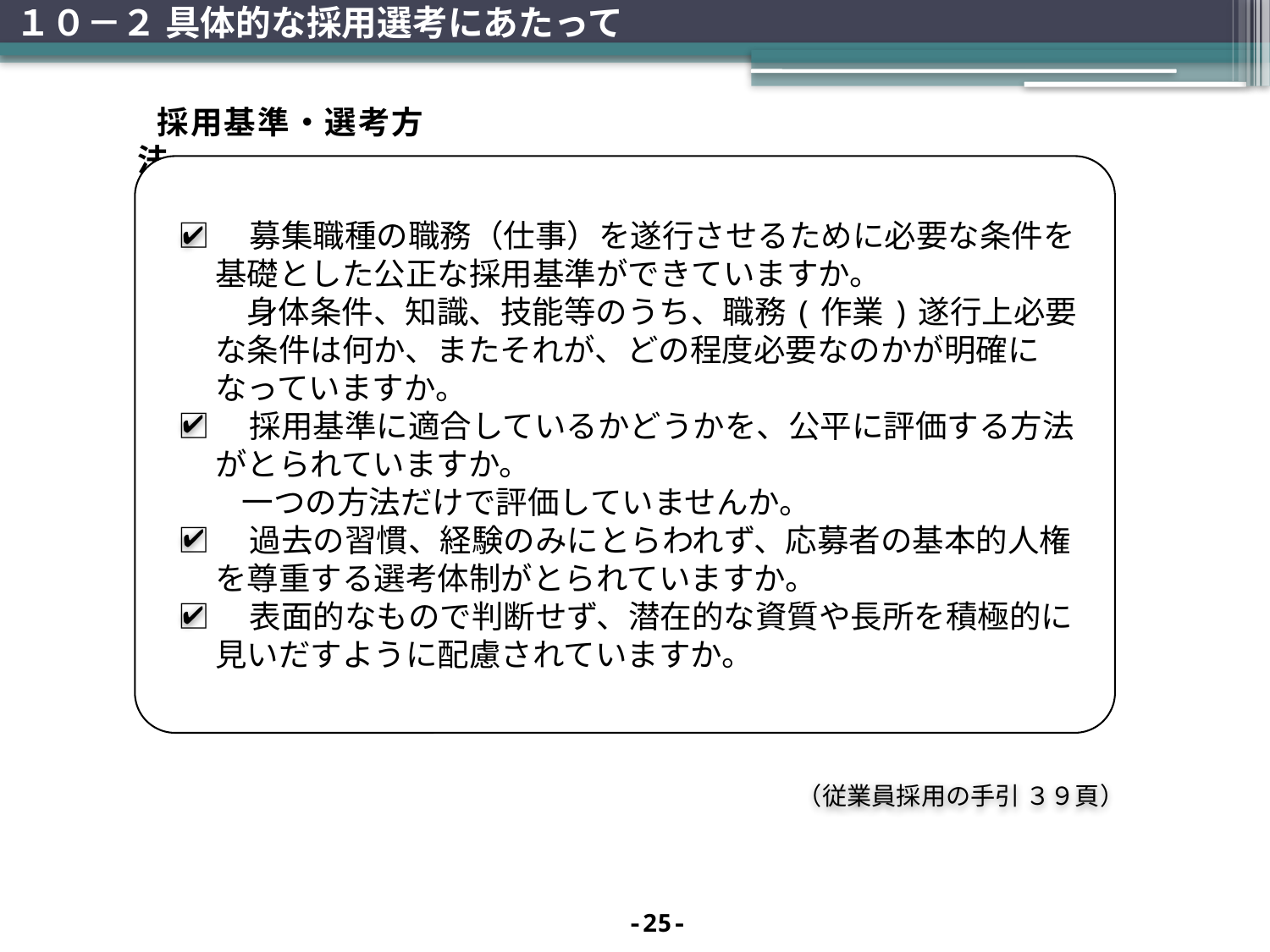

# １０－２ 具体的な採用選考にあたって
採用基準・選考方法
□　募集職種の職務（仕事）を遂行させるために必要な条件を基礎とした公正な採用基準ができていますか。
　身体条件、知識、技能等のうち、職務(作業)遂行上必要な条件は何か、またそれが、どの程度必要なのかが明確になっていますか。
□　採用基準に適合しているかどうかを、公平に評価する方法がとられていますか。
　　一つの方法だけで評価していませんか。
□　過去の習慣、経験のみにとらわれず、応募者の基本的人権を尊重する選考体制がとられていますか。
□　表面的なもので判断せず、潜在的な資質や長所を積極的に見いだすように配慮されていますか。
✔
✔
✔
✔
（従業員採用の手引 ３９頁）
-25-